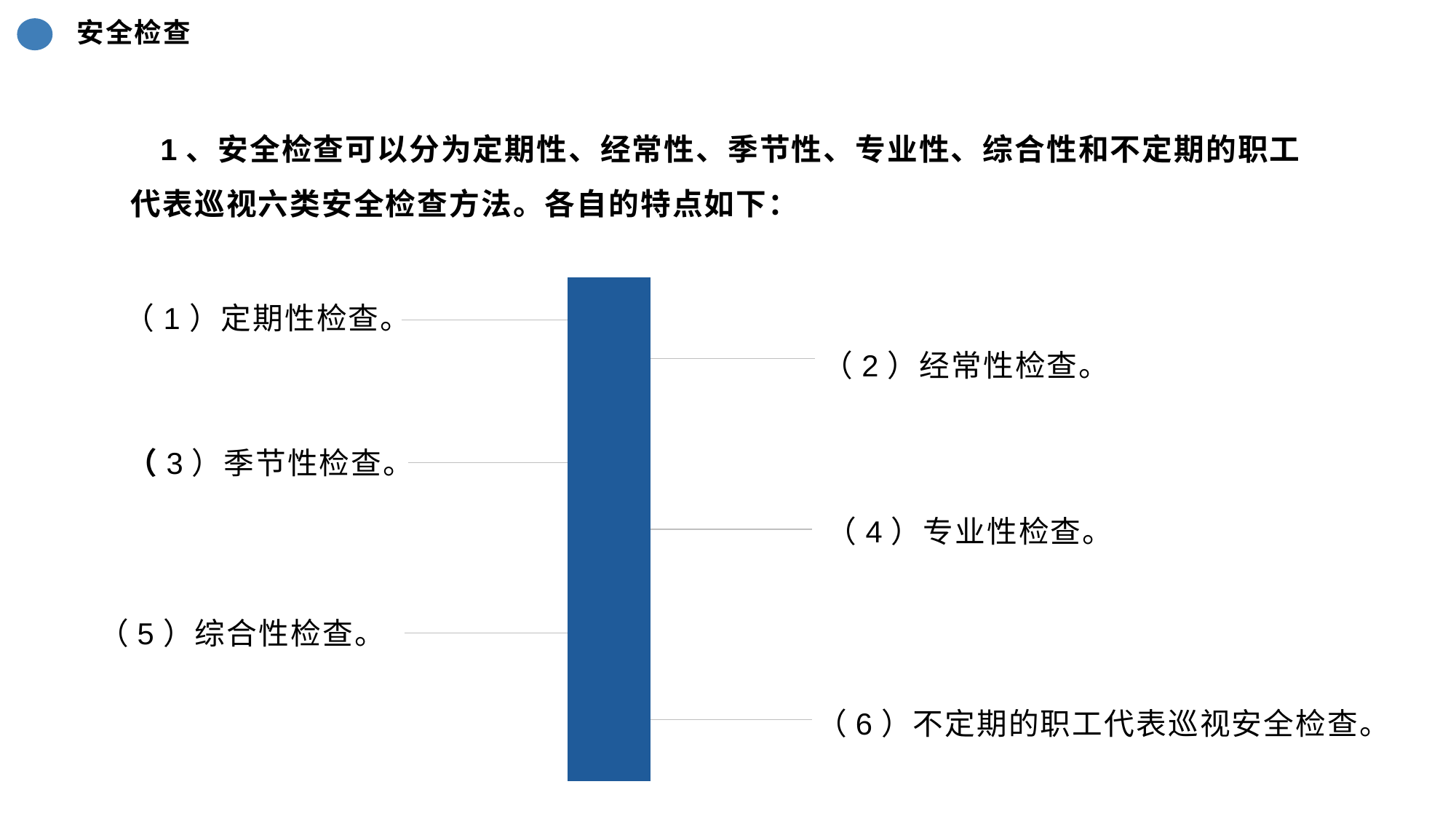

安全检查
   1、安全检查可以分为定期性、经常性、季节性、专业性、综合性和不定期的职工代表巡视六类安全检查方法。各自的特点如下：

（1）定期性检查。

（2）经常性检查。

（3）季节性检查。

（4）专业性检查。

（5）综合性检查。

（6）不定期的职工代表巡视安全检查。